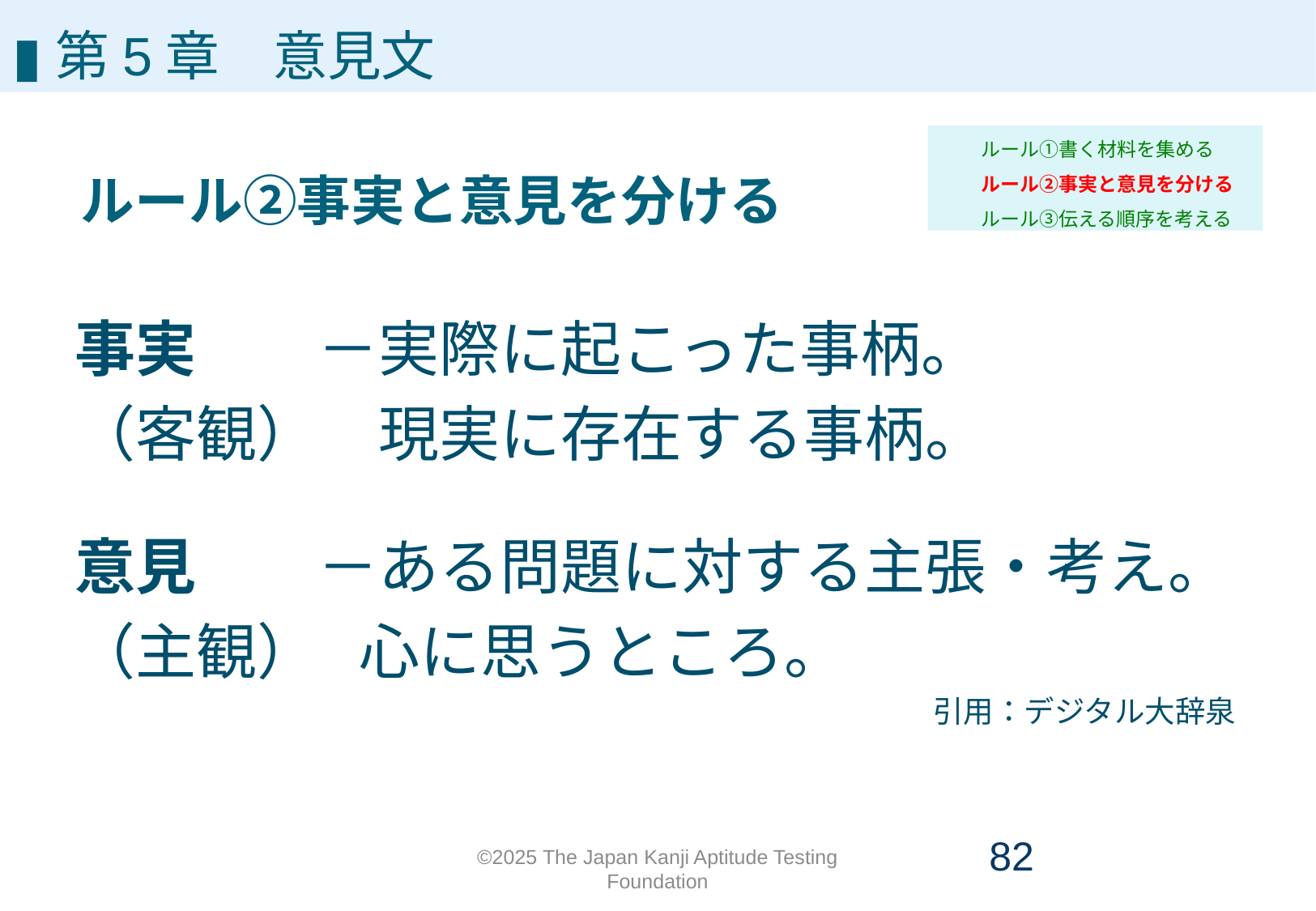

# 第5章
▮第5章　意見文
ルール①書く材料を集める
ルール②事実と意見を分ける
ルール③伝える順序を考える
ルール②事実と意見を分ける
事実　　－実際に起こった事柄。
（客観）　現実に存在する事柄。

意見　　－ある問題に対する主張・考え。
（主観）   心に思うところ。
引用：デジタル大辞泉
©2025 The Japan Kanji Aptitude Testing Foundation
82